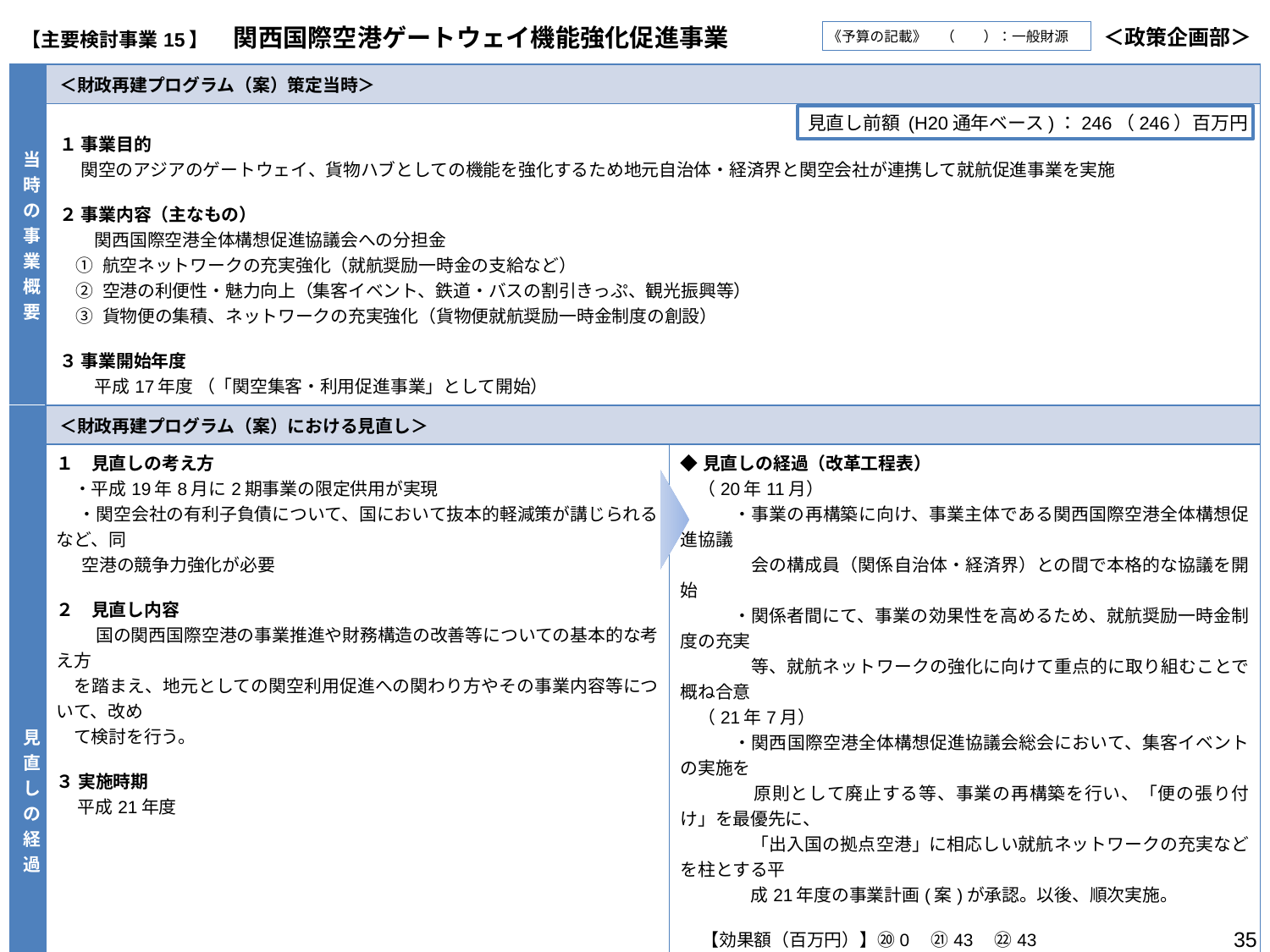

| 【主要検討事業15】　関西国際空港ゲートウェイ機能強化促進事業 | ＜政策企画部＞ |
| --- | --- |
《予算の記載》　（　　）：一般財源
| 当時の事業概要 | ＜財政再建プログラム（案）策定当時＞ |  |
| --- | --- | --- |
|  | １ 事業目的 関空のアジアのゲートウェイ、貨物ハブとしての機能を強化するため地元自治体・経済界と関空会社が連携して就航促進事業を実施 ２ 事業内容（主なもの） 　　関西国際空港全体構想促進協議会への分担金 ① 航空ネットワークの充実強化（就航奨励一時金の支給など） ② 空港の利便性・魅力向上（集客イベント、鉄道・バスの割引きっぷ、観光振興等） ③ 貨物便の集積、ネットワークの充実強化（貨物便就航奨励一時金制度の創設） ３ 事業開始年度 　　平成17年度 （「関空集客・利用促進事業」として開始） |  |
| 見直しの経過 | ＜財政再建プログラム（案）における見直し＞ |  |
|  | １　見直しの考え方 ・平成19年8月に2期事業の限定供用が実現 　 ・関空会社の有利子負債について、国において抜本的軽減策が講じられるなど、同 空港の競争力強化が必要 ２　見直し内容　　 　　 国の関西国際空港の事業推進や財務構造の改善等についての基本的な考え方 を踏まえ、地元としての関空利用促進への関わり方やその事業内容等について、改め て検討を行う。 ３ 実施時期 平成21年度 | ◆見直しの経過（改革工程表） 　（20年11月） 　　　・事業の再構築に向け、事業主体である関西国際空港全体構想促進協議 　　　　会の構成員（関係自治体・経済界）との間で本格的な協議を開始 　　　・関係者間にて、事業の効果性を高めるため、就航奨励一時金制度の充実　　　 　　　　等、就航ネットワークの強化に向けて重点的に取り組むことで概ね合意 　（21年7月） 　　　・関西国際空港全体構想促進協議会総会において、集客イベントの実施を 　　　　原則として廃止する等、事業の再構築を行い、「便の張り付け」を最優先に、 　　　　「出入国の拠点空港」に相応しい就航ネットワークの充実などを柱とする平 　　　　成21年度の事業計画(案)が承認。以後、順次実施。 【効果額（百万円）】⑳0　㉑43　㉒43 |
|  | ＜上記以外の見直し（部局長マネジメント等）＞ |  |
|  | 【平成26年度】　関西国際空港ゲートウェイ機能強化促進事業の見直し 　・関空のコンセッションを見据え、民間の経営努力を一層促進していく観点から、関西国際空港全体構想促進協議会において事業を重点化し、繰越金の活用を図ることで、 　　平成26年度から分担金を休止。 　　【効果額（百万円）】㉖～　203 |  |
見直し前額 (H20通年ベース)：246（246）百万円

35